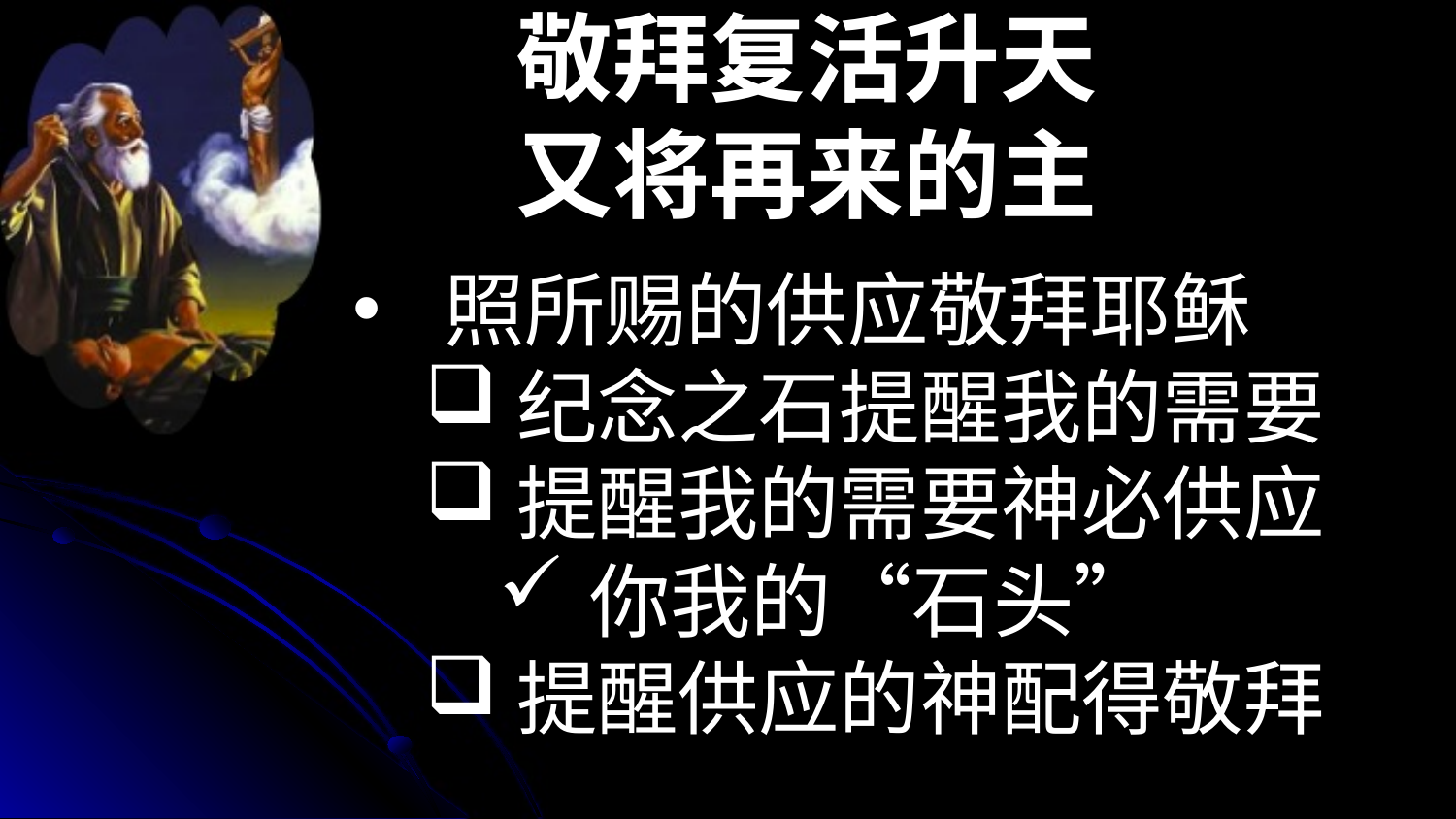

敬拜复活升天
又将再来的主
照所赐的供应敬拜耶稣
纪念之石提醒我的需要
提醒我的需要神必供应
你我的“石头”
提醒供应的神配得敬拜